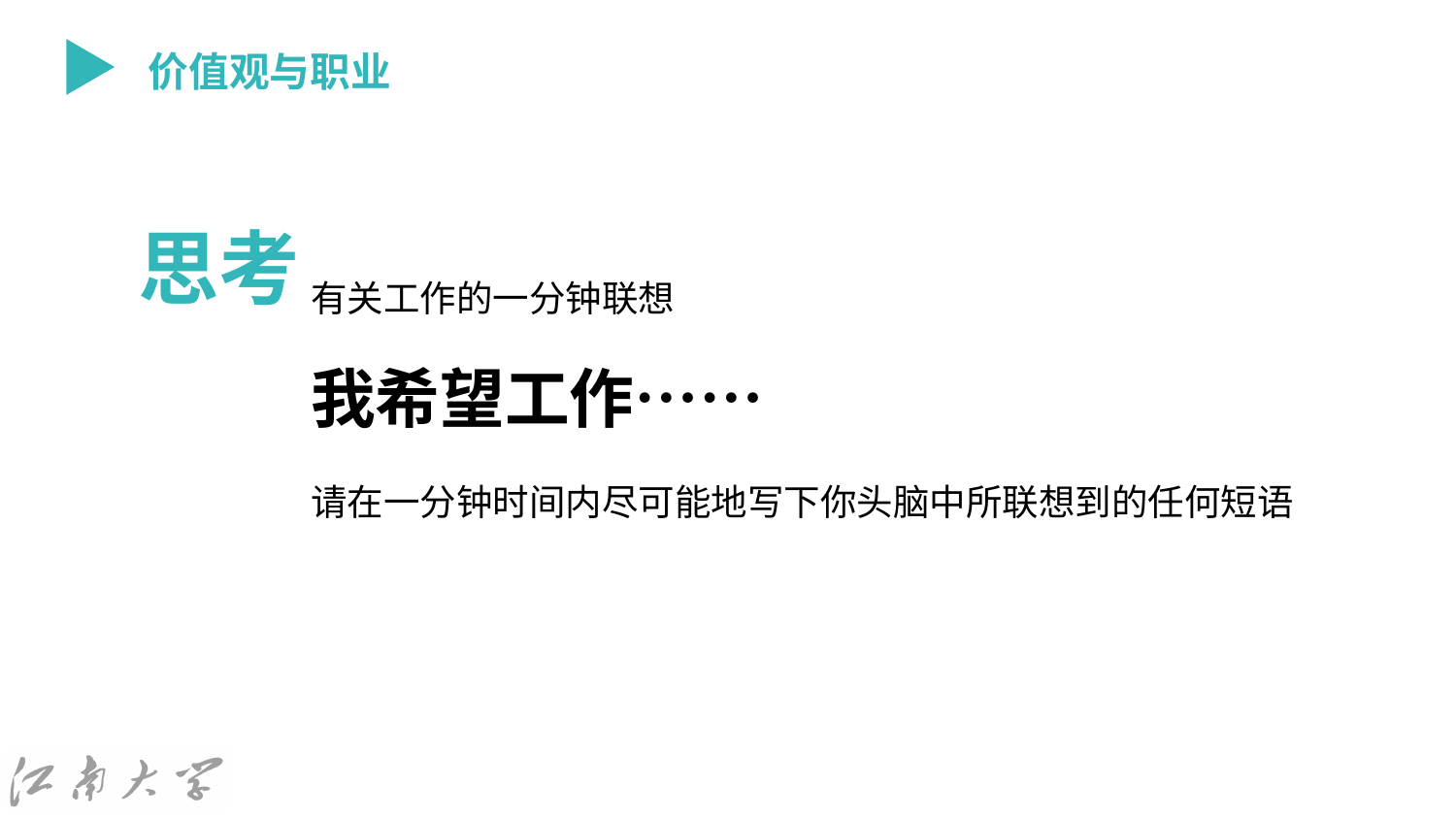

价值观与职业

思考
有关工作的一分钟联想
我希望工作……
请在一分钟时间内尽可能地写下你头脑中所联想到的任何短语